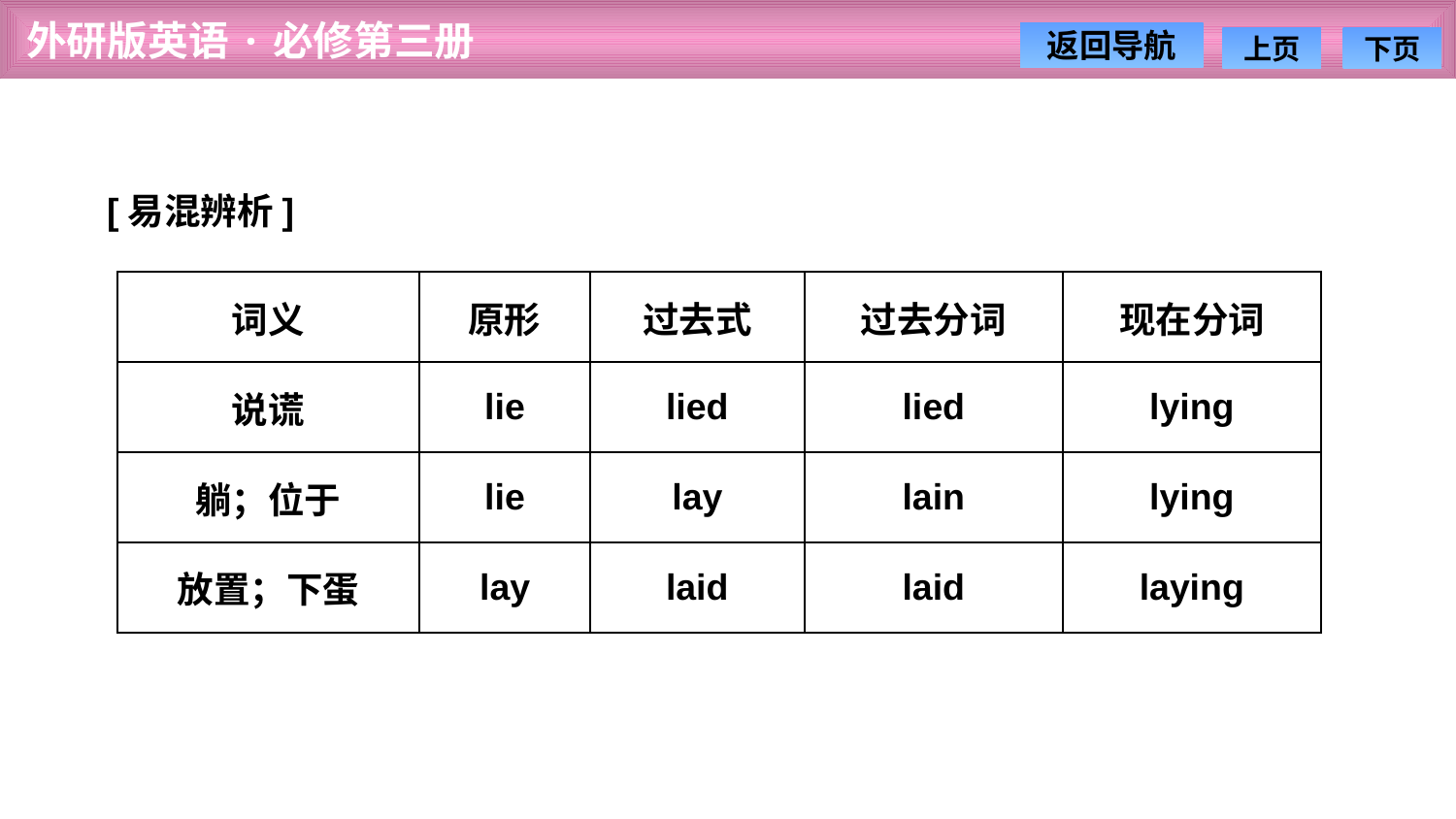

[易混辨析]
| 词义 | 原形 | 过去式 | 过去分词 | 现在分词 |
| --- | --- | --- | --- | --- |
| 说谎 | lie | lied | lied | lying |
| 躺；位于 | lie | lay | lain | lying |
| 放置；下蛋 | lay | laid | laid | laying |